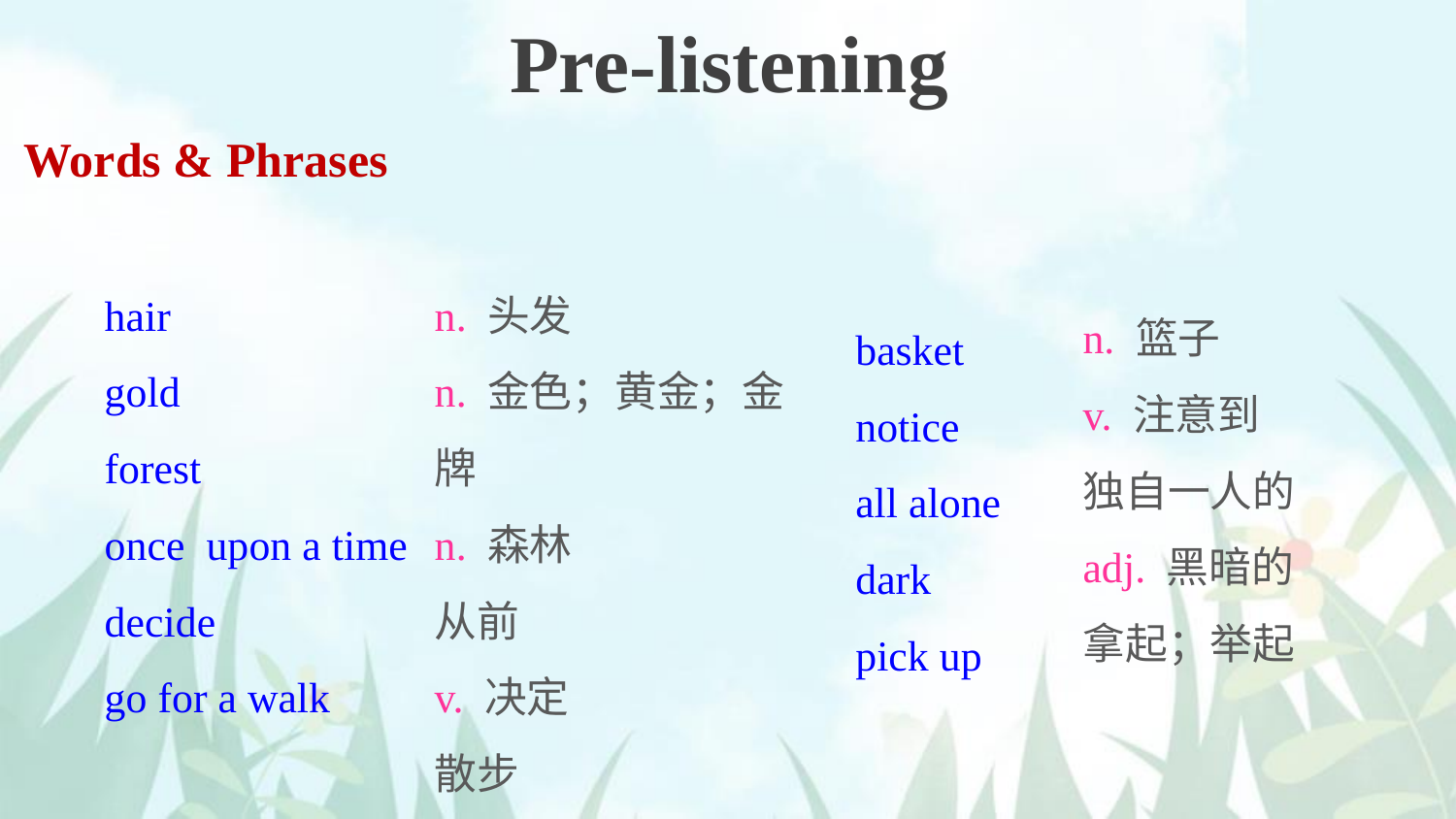

Pre-listening
Words & Phrases
hair
gold
forest
once  upon a time
decide
go for a walk
n. 头发
n. 金色；黄金；金牌
n. 森林
从前
v. 决定
散步
n. 篮子
v. 注意到
独自一人的
adj. 黑暗的
拿起；举起

basket
notice
all alone
dark
pick up